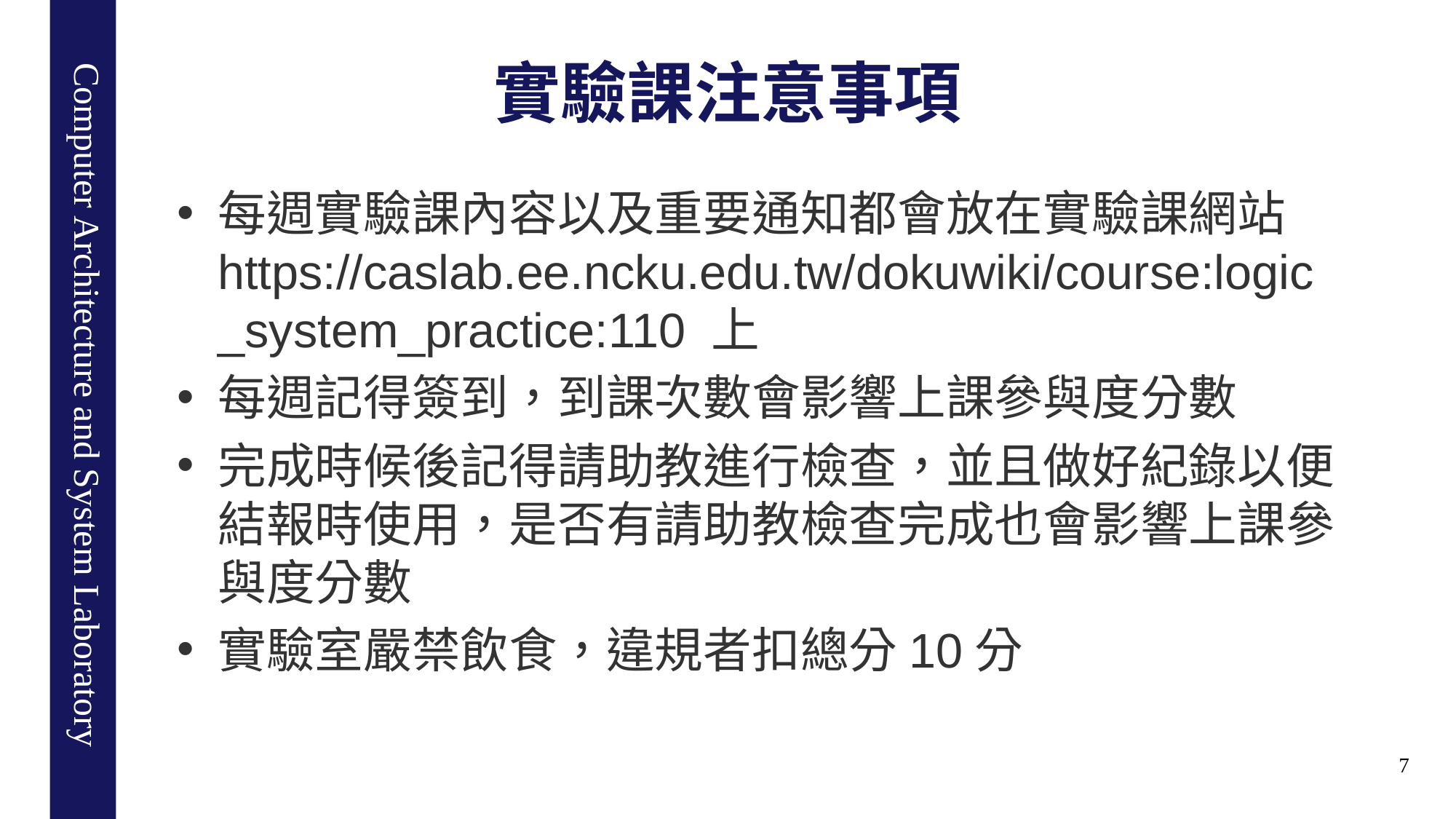

# 實驗課注意事項
每週實驗課內容以及重要通知都會放在實驗課網站 https://caslab.ee.ncku.edu.tw/dokuwiki/course:logic_system_practice:110 上
每週記得簽到，到課次數會影響上課參與度分數
完成時候後記得請助教進行檢查，並且做好紀錄以便結報時使用，是否有請助教檢查完成也會影響上課參與度分數
實驗室嚴禁飲食，違規者扣總分10分
7